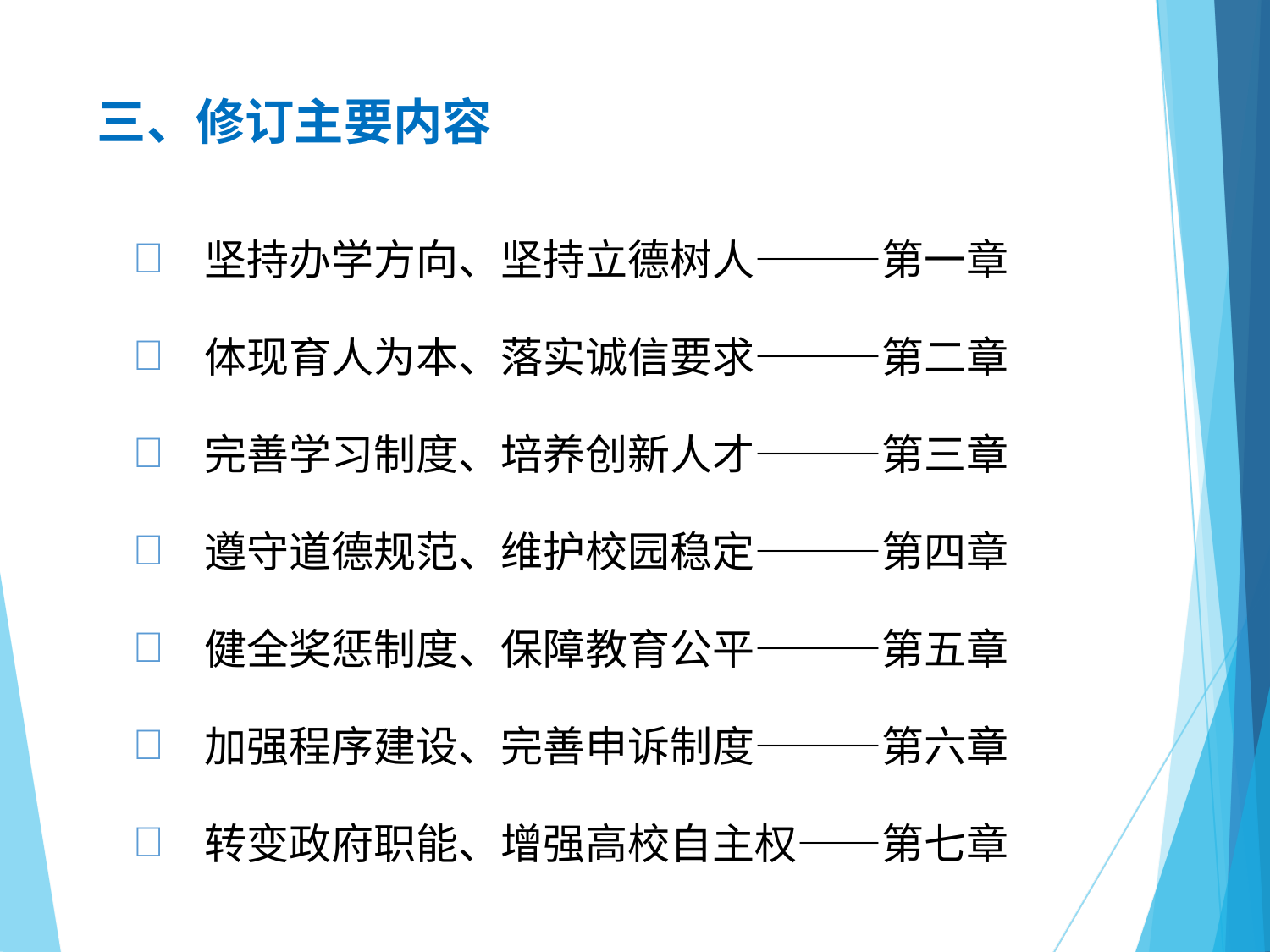

# 三、修订主要内容
坚持办学方向、坚持立德树人———第一章
体现育人为本、落实诚信要求———第二章
完善学习制度、培养创新人才———第三章
遵守道德规范、维护校园稳定———第四章
健全奖惩制度、保障教育公平———第五章
加强程序建设、完善申诉制度———第六章
转变政府职能、增强高校自主权——第七章